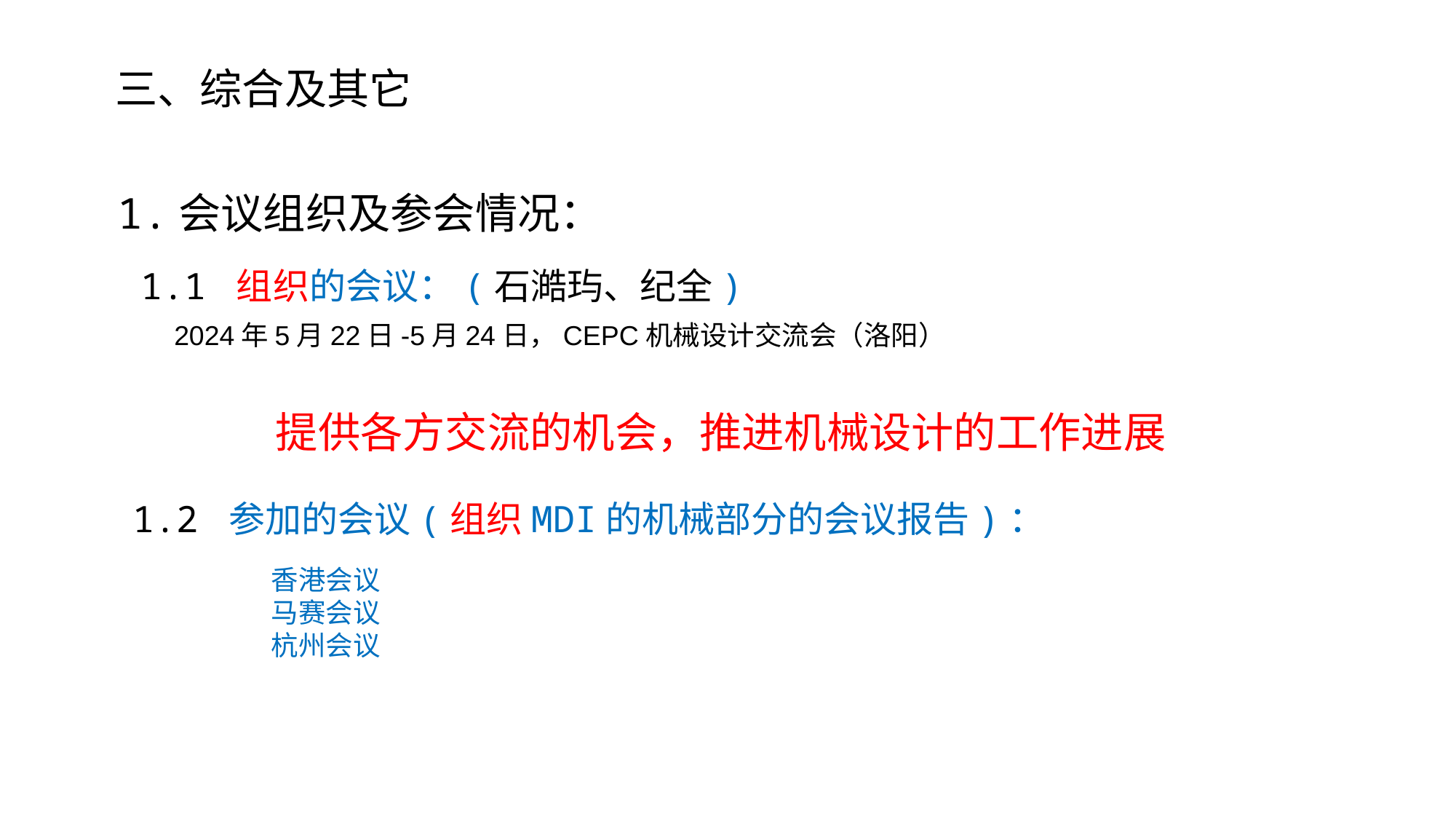

三、综合及其它
1.会议组织及参会情况：
1.1 组织的会议：(石澔玙、纪全)
2024年5月22日-5月24日，CEPC机械设计交流会（洛阳）
提供各方交流的机会，推进机械设计的工作进展
1.2 参加的会议(组织MDI的机械部分的会议报告)：
香港会议
马赛会议
杭州会议